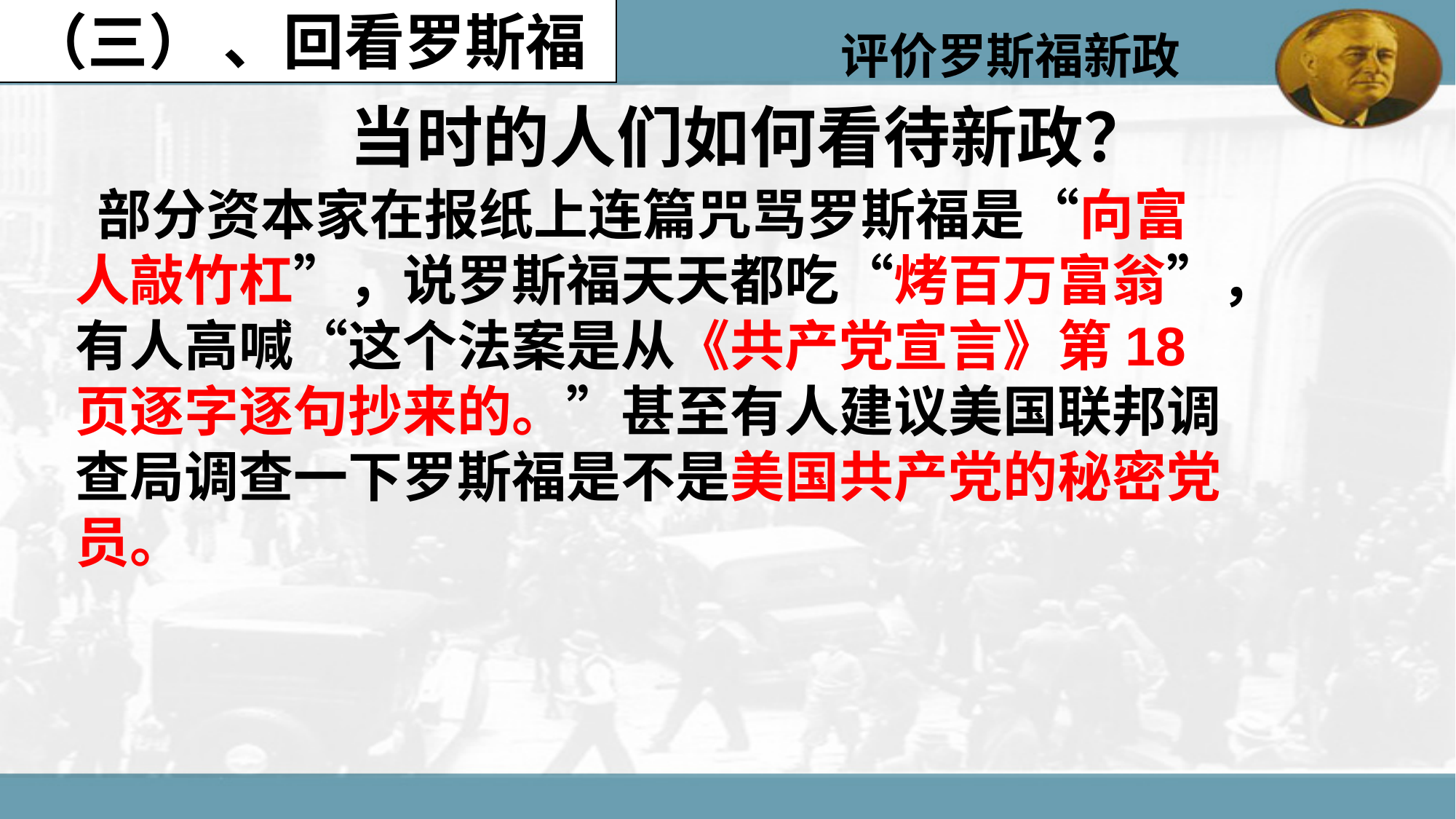

（三） 、回看罗斯福
评价罗斯福新政
当时的人们如何看待新政？
    部分资本家在报纸上连篇咒骂罗斯福是“向富人敲竹杠”，说罗斯福天天都吃“烤百万富翁”，有人高喊“这个法案是从《共产党宣言》第18页逐字逐句抄来的。”甚至有人建议美国联邦调查局调查一下罗斯福是不是美国共产党的秘密党员。